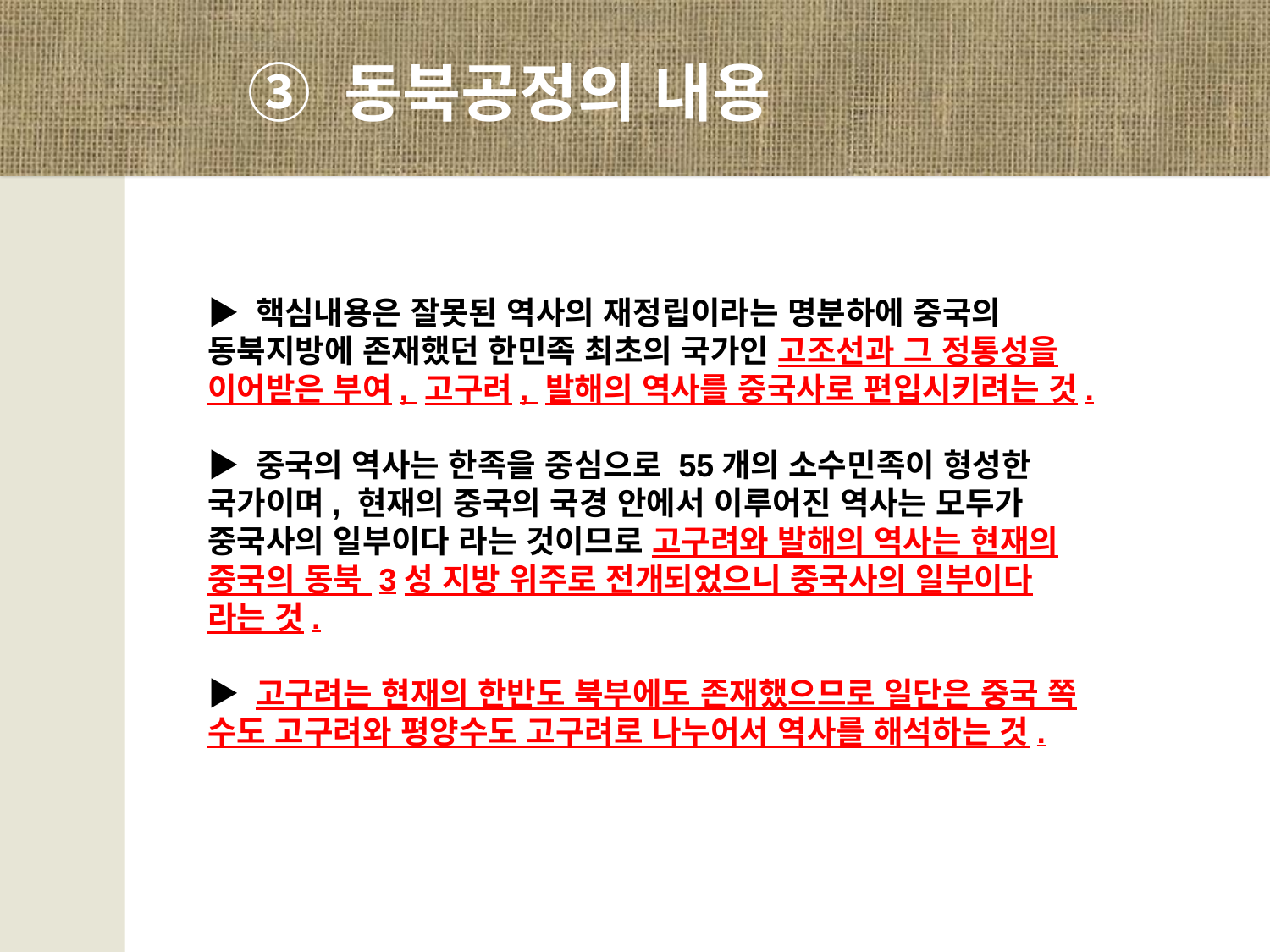

③ 동북공정의 내용
▶ 핵심내용은 잘못된 역사의 재정립이라는 명분하에 중국의 동북지방에 존재했던 한민족 최초의 국가인 고조선과 그 정통성을 이어받은 부여, 고구려, 발해의 역사를 중국사로 편입시키려는 것.

▶ 중국의 역사는 한족을 중심으로 55개의 소수민족이 형성한 국가이며, 현재의 중국의 국경 안에서 이루어진 역사는 모두가 중국사의 일부이다 라는 것이므로 고구려와 발해의 역사는 현재의 중국의 동북 3성 지방 위주로 전개되었으니 중국사의 일부이다 라는 것.

▶ 고구려는 현재의 한반도 북부에도 존재했으므로 일단은 중국 쪽 수도 고구려와 평양수도 고구려로 나누어서 역사를 해석하는 것.